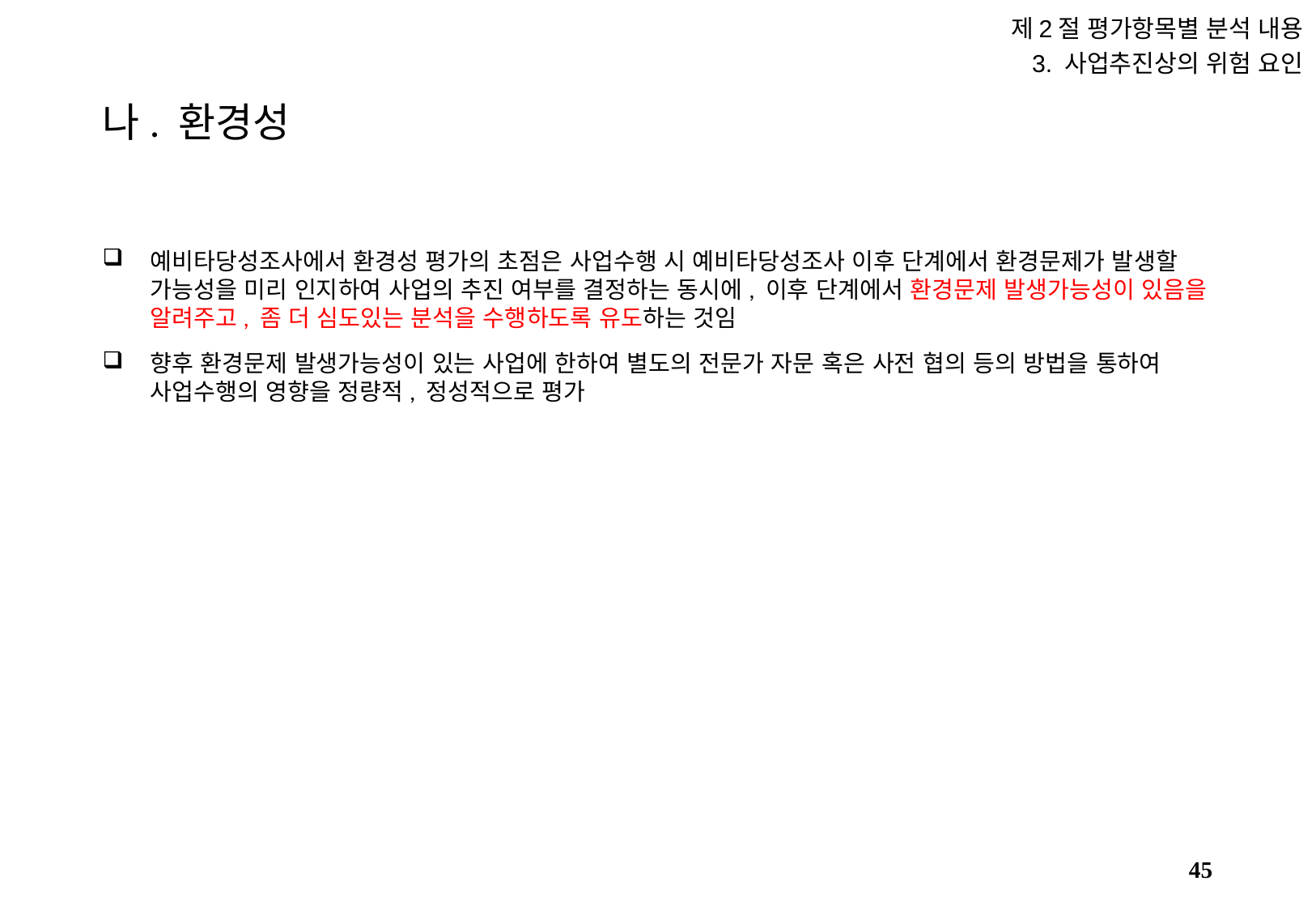

제2절 평가항목별 분석 내용
3. 사업추진상의 위험 요인
# 나. 환경성
예비타당성조사에서 환경성 평가의 초점은 사업수행 시 예비타당성조사 이후 단계에서 환경문제가 발생할 가능성을 미리 인지하여 사업의 추진 여부를 결정하는 동시에, 이후 단계에서 환경문제 발생가능성이 있음을 알려주고, 좀 더 심도있는 분석을 수행하도록 유도하는 것임
향후 환경문제 발생가능성이 있는 사업에 한하여 별도의 전문가 자문 혹은 사전 협의 등의 방법을 통하여 사업수행의 영향을 정량적, 정성적으로 평가
45